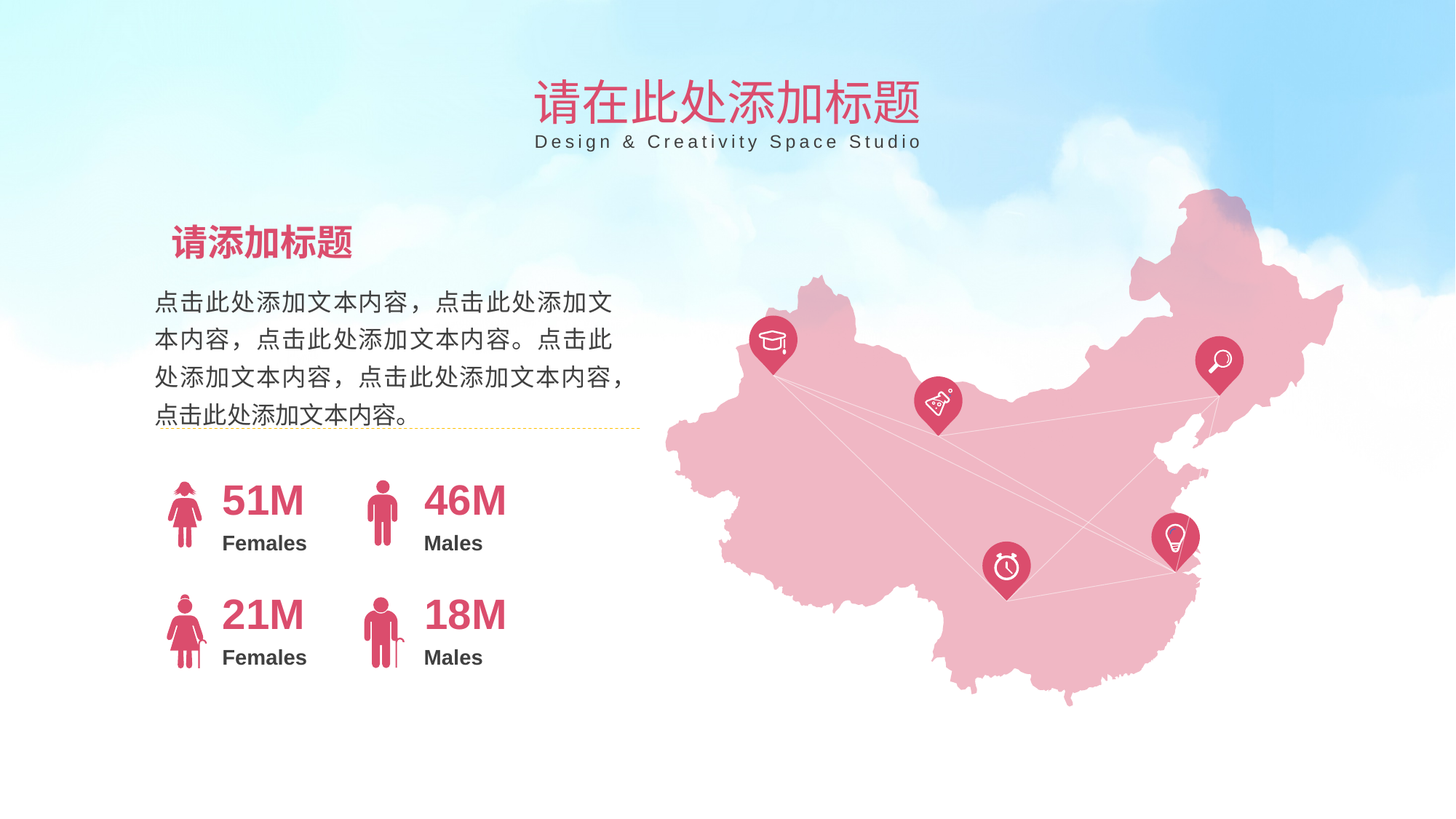

请在此处添加标题
Design & Creativity Space Studio

请添加标题
点击此处添加文本内容，点击此处添加文本内容，点击此处添加文本内容。点击此处添加文本内容，点击此处添加文本内容，点击此处添加文本内容。

51M
46M

Females
Males

21M
18M

Females
Males